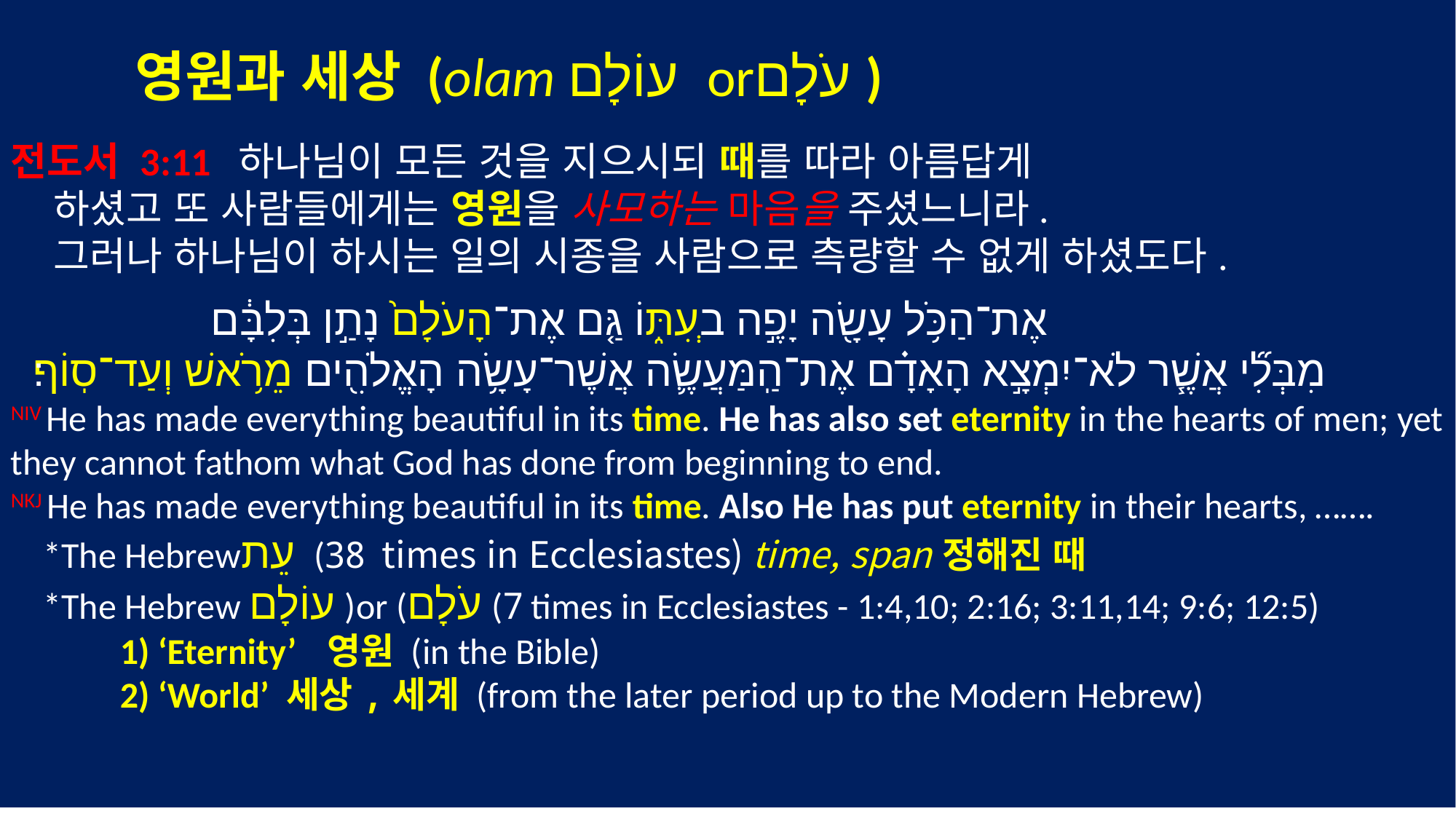

영원과 세상 (olam עוֹלָם  orעֹלָם )

전도서 3:11  하나님이 모든 것을 지으시되 때를 따라 아름답게
   하셨고 또 사람들에게는 영원을 사모하는 마음을 주셨느니라.
   그러나 하나님이 하시는 일의 시종을 사람으로 측량할 수 없게 하셨도다.

                    ‎ אֶת־הַכֹּ֥ל עָשָׂ֖ה יָפֶ֣ה בְעִתּ֑וֹ גַּ֤ם אֶת־הָעֹלָם֙ נָתַ֣ן בְּלִבָּ֔ם
מִבְּלִ֞י אֲשֶׁ֧ר לֹא־יִמְצָ֣א הָאָדָ֗ם אֶת־הַֽמַּעֲשֶׂ֛ה אֲשֶׁר־עָשָׂ֥ה הָאֱלֹהִ֖ים מֵרֹ֥אשׁ וְעַד־סֽוֹף׃
NIV He has made everything beautiful in its time. He has also set eternity in the hearts of men; yet they cannot fathom what God has done from beginning to end.
NKJ He has made everything beautiful in its time. Also He has put eternity in their hearts, …….
    *The Hebrewעֵת  (38 times in Ecclesiastes) time, span 정해진 때
    *The Hebrew עוֹלָם )or (עֹלָם (7 times in Ecclesiastes - 1:4,10; 2:16; 3:11,14; 9:6; 12:5)
	1) ‘Eternity’ 영원 (in the Bible)
	2) ‘World’ 세상,세계 (from the later period up to the Modern Hebrew)